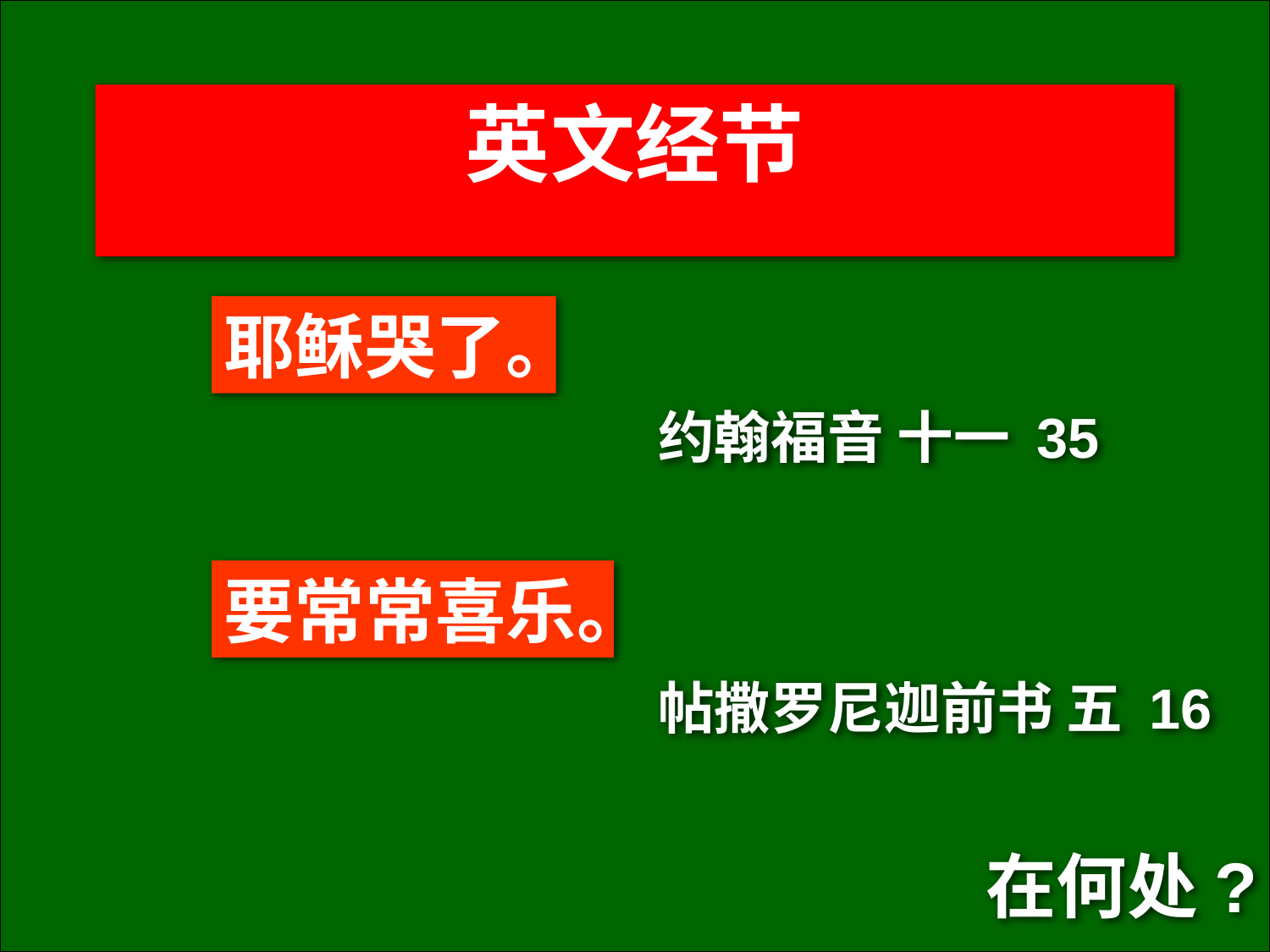

英文经节
耶稣哭了。
约翰福音 十一 35
要常常喜乐。
帖撒罗尼迦前书 五 16
在何处?